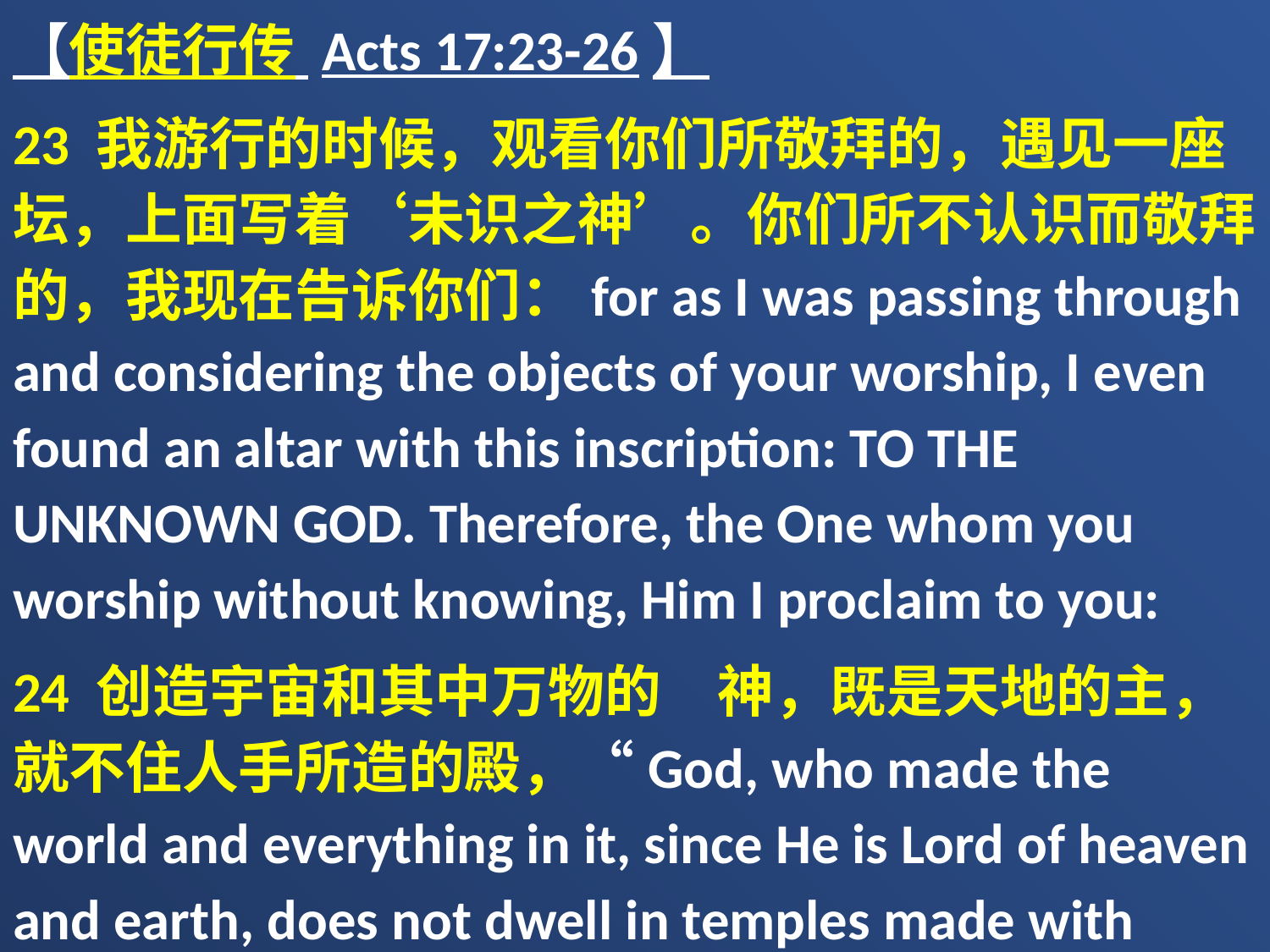

【使徒行传 Acts 17:23-26】
23 我游行的时候，观看你们所敬拜的，遇见一座坛，上面写着‘未识之神’。你们所不认识而敬拜的，我现在告诉你们：for as I was passing through and considering the objects of your worship, I even found an altar with this inscription: TO THE UNKNOWN GOD. Therefore, the One whom you worship without knowing, Him I proclaim to you:
24 创造宇宙和其中万物的　神，既是天地的主，就不住人手所造的殿，“God, who made the world and everything in it, since He is Lord of heaven and earth, does not dwell in temples made with hands.